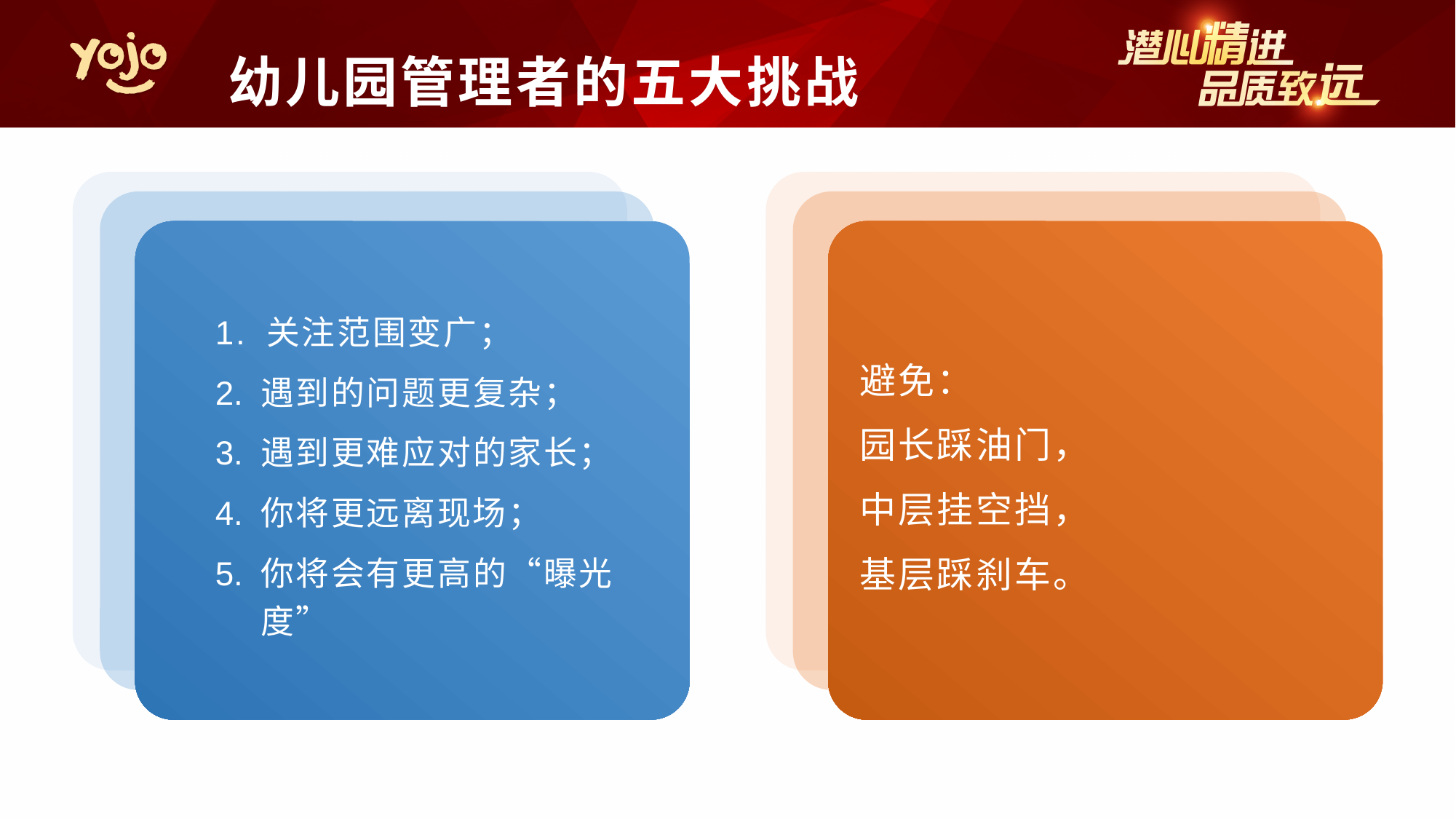

幼儿园管理者的五大挑战

1. 关注范围变广；
遇到的问题更复杂；
遇到更难应对的家长；
你将更远离现场；
你将会有更高的“曝光度”
避免：
园长踩油门，
中层挂空挡，
基层踩刹车。